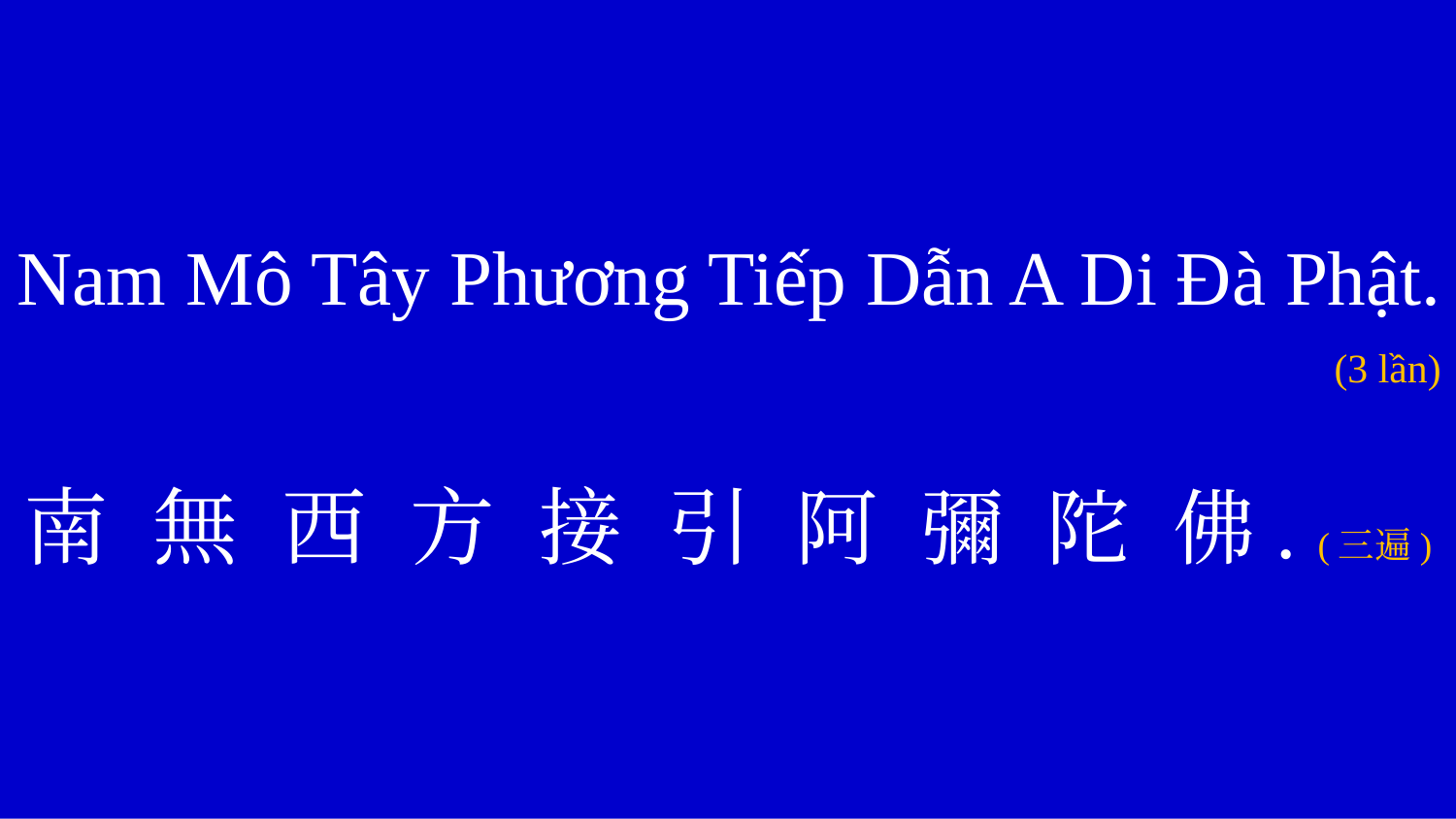

Nam Mô Tây Phương Tiếp Dẫn A Di Đà Phật.								     (3 lần)

南  無  西  方  接  引  阿  彌  陀  佛. (三遍)